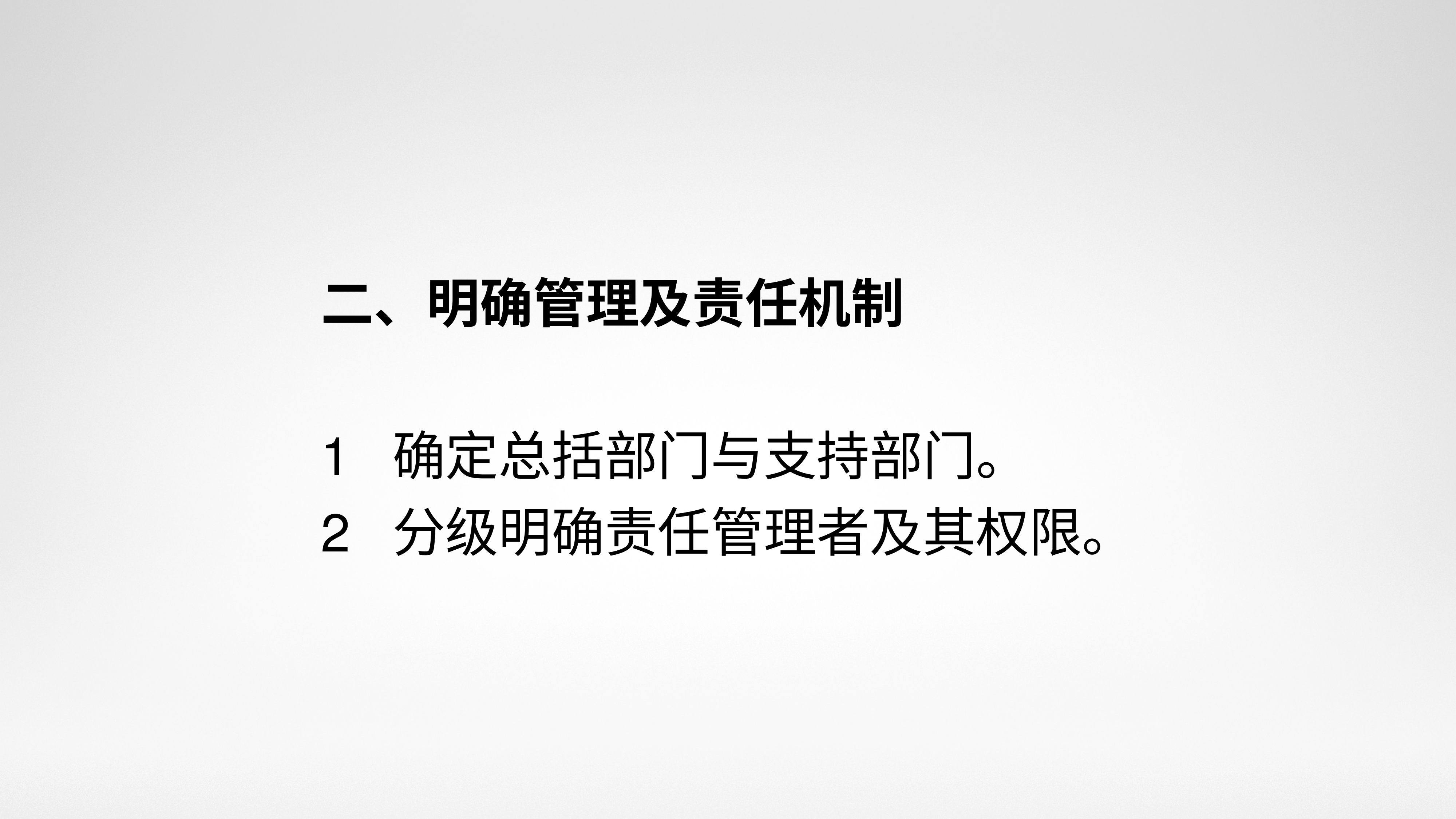

二、明确管理及责任机制

1  确定总括部门与支持部门。
2  分级明确责任管理者及其权限。